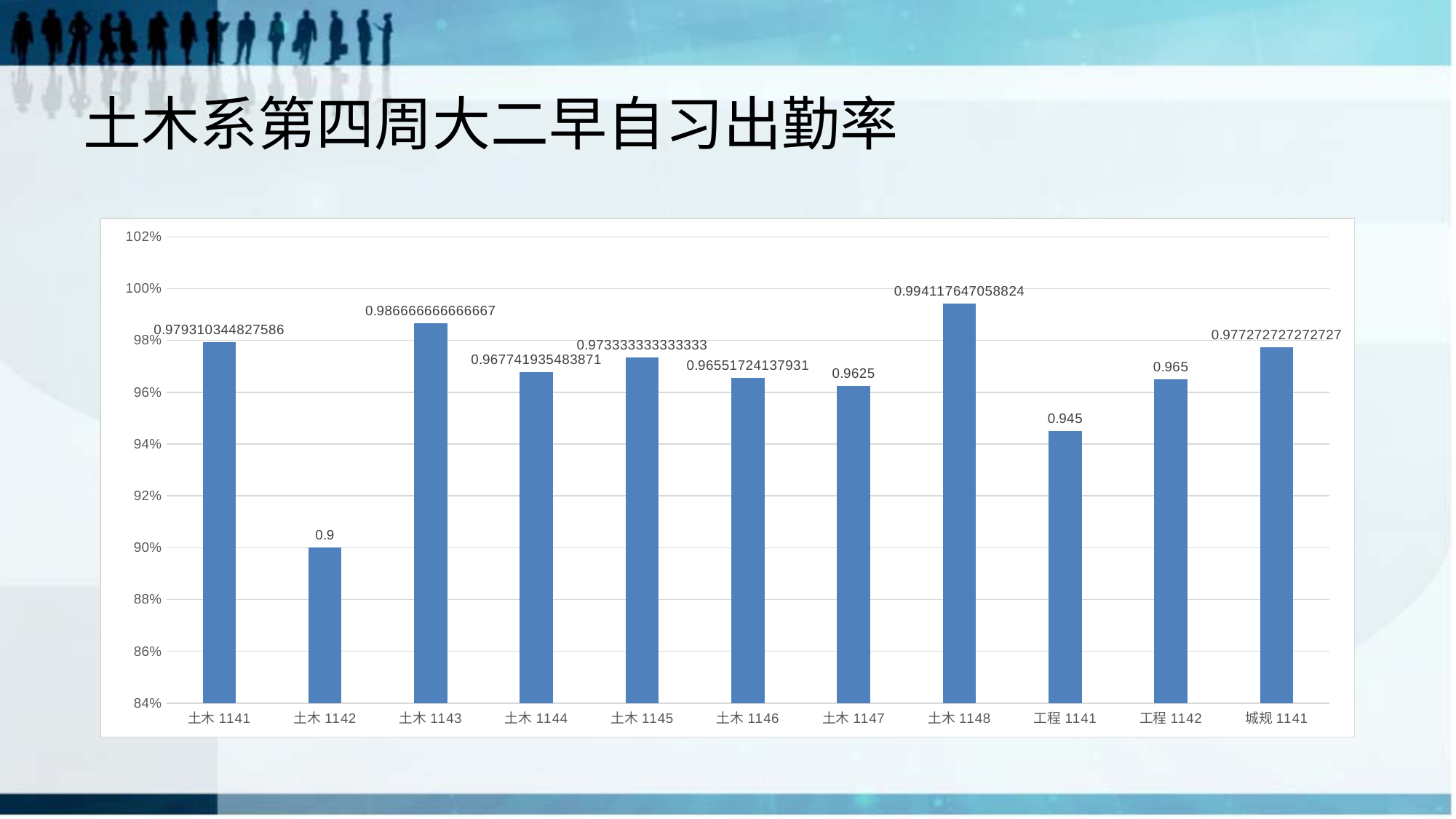

# 土木系第四周大二早自习出勤率

### Chart

| Category |  |
|---|---|
| 土木1141 | 0.979310344827586 |
| 土木1142 | 0.9 |
| 土木1143 | 0.986666666666667 |
| 土木1144 | 0.967741935483871 |
| 土木1145 | 0.973333333333333 |
| 土木1146 | 0.96551724137931 |
| 土木1147 | 0.9625 |
| 土木1148 | 0.994117647058824 |
| 工程1141 | 0.945 |
| 工程1142 | 0.965 |
| 城规1141 | 0.977272727272727 |